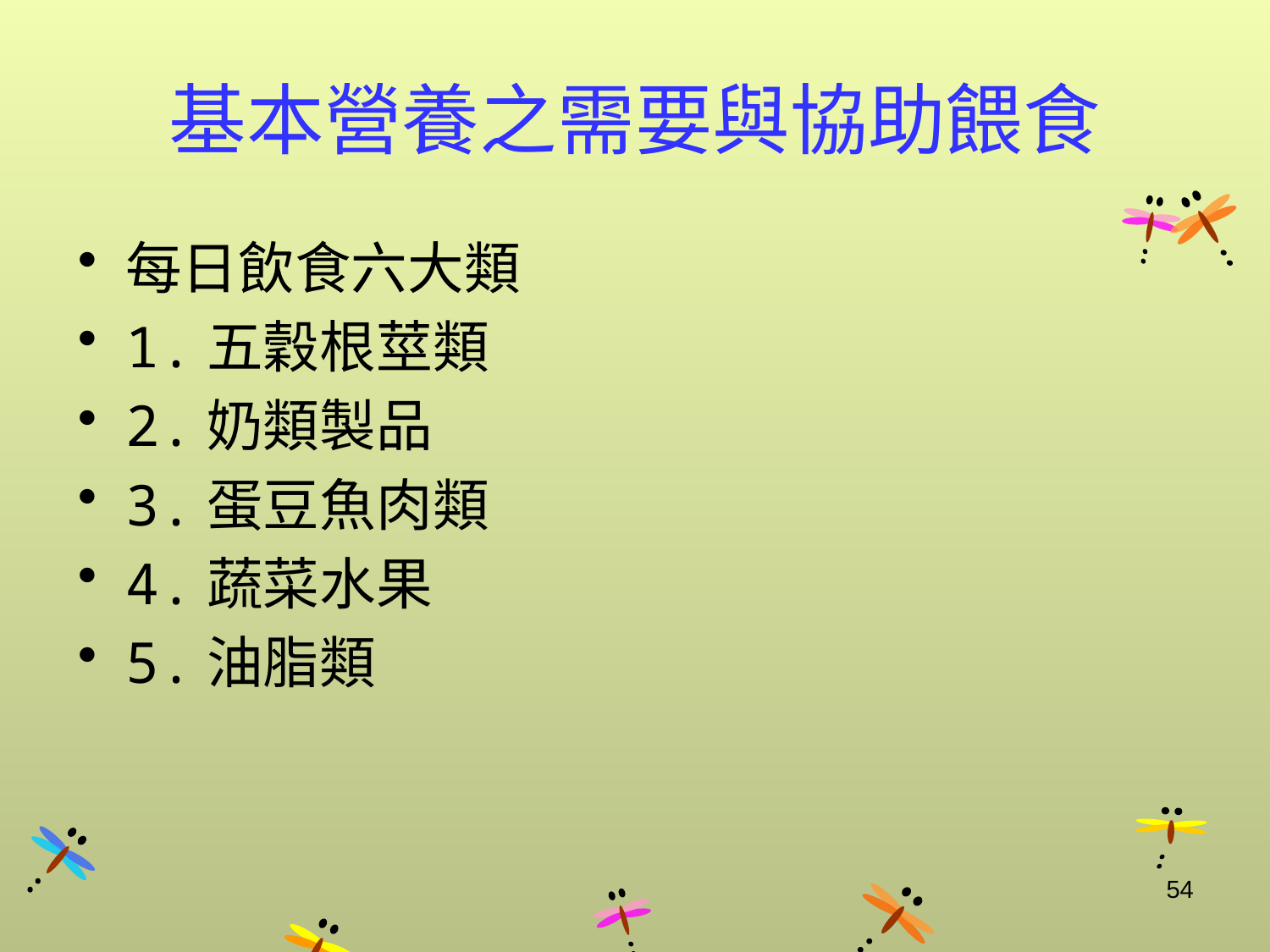

# 基本營養之需要與協助餵食
每日飲食六大類
1.五穀根莖類
2.奶類製品
3.蛋豆魚肉類
4.蔬菜水果
5.油脂類
54